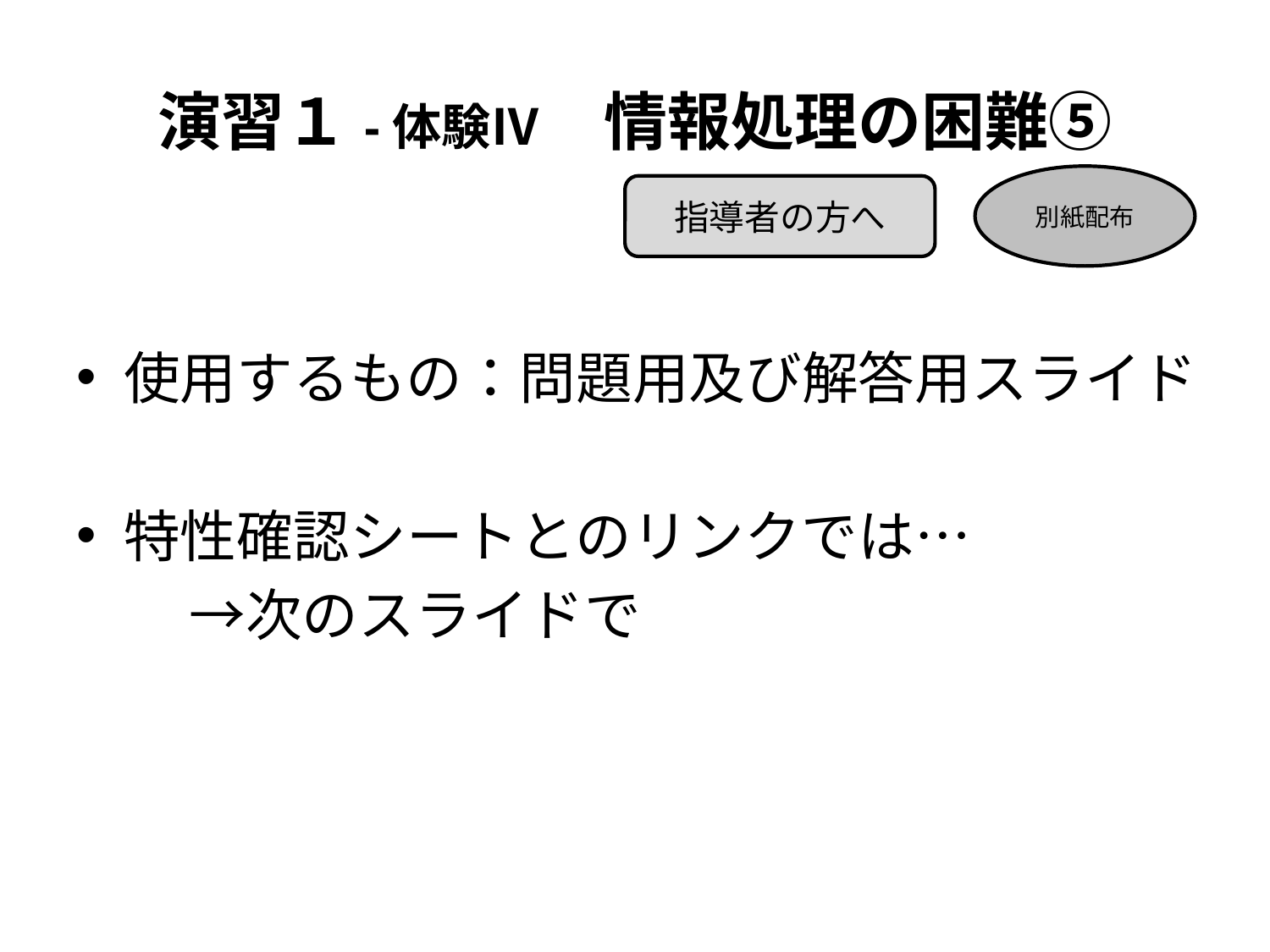

演習１-体験Ⅳ　情報処理の困難⑤
別紙配布
指導者の方へ
使用するもの：問題用及び解答用スライド

特性確認シートとのリンクでは…
　　→次のスライドで